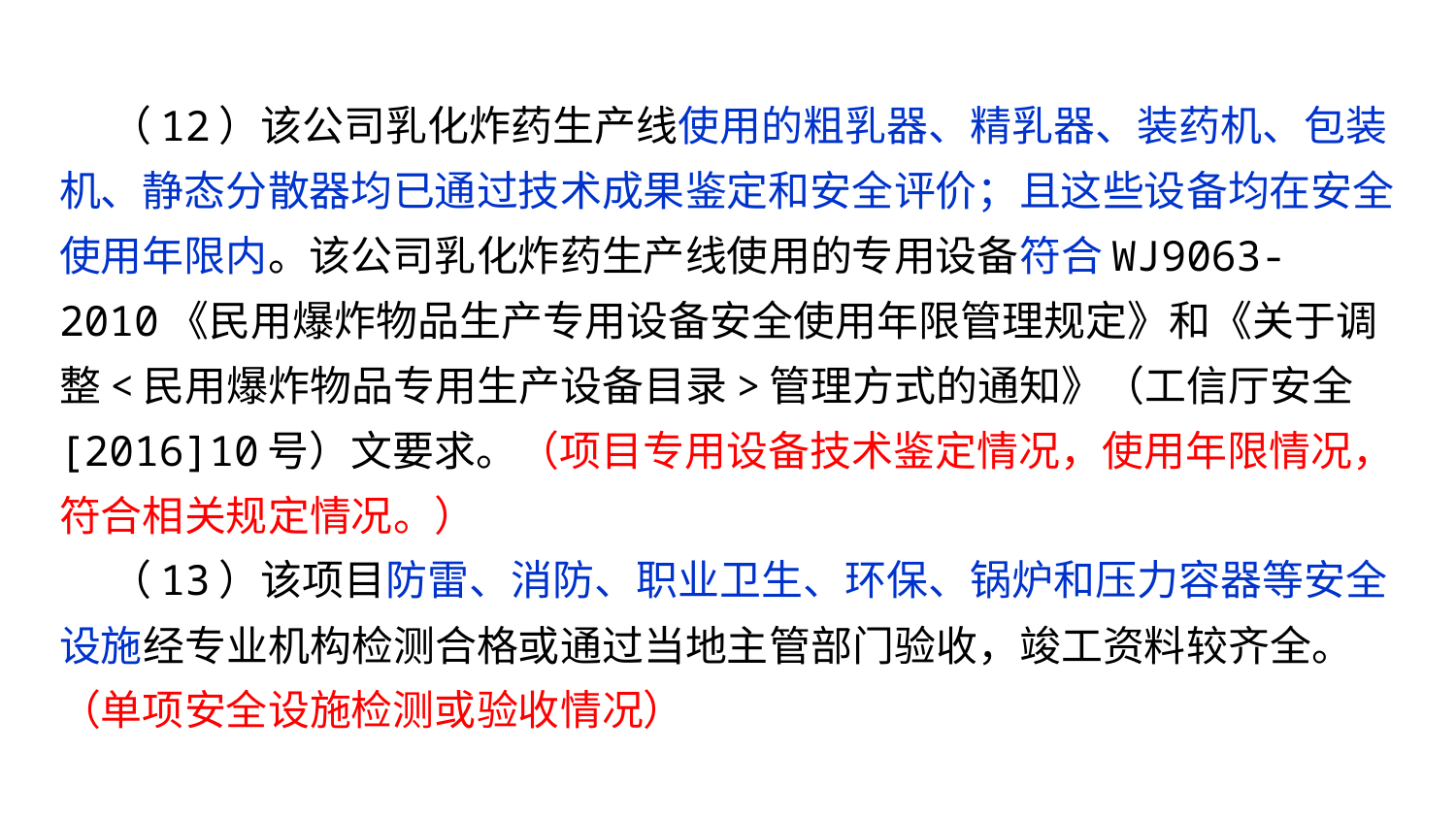

（12）该公司乳化炸药生产线使用的粗乳器、精乳器、装药机、包装机、静态分散器均已通过技术成果鉴定和安全评价；且这些设备均在安全使用年限内。该公司乳化炸药生产线使用的专用设备符合WJ9063-2010《民用爆炸物品生产专用设备安全使用年限管理规定》和《关于调整<民用爆炸物品专用生产设备目录>管理方式的通知》（工信厅安全[2016]10号）文要求。（项目专用设备技术鉴定情况，使用年限情况，符合相关规定情况。）
（13）该项目防雷、消防、职业卫生、环保、锅炉和压力容器等安全设施经专业机构检测合格或通过当地主管部门验收，竣工资料较齐全。（单项安全设施检测或验收情况）